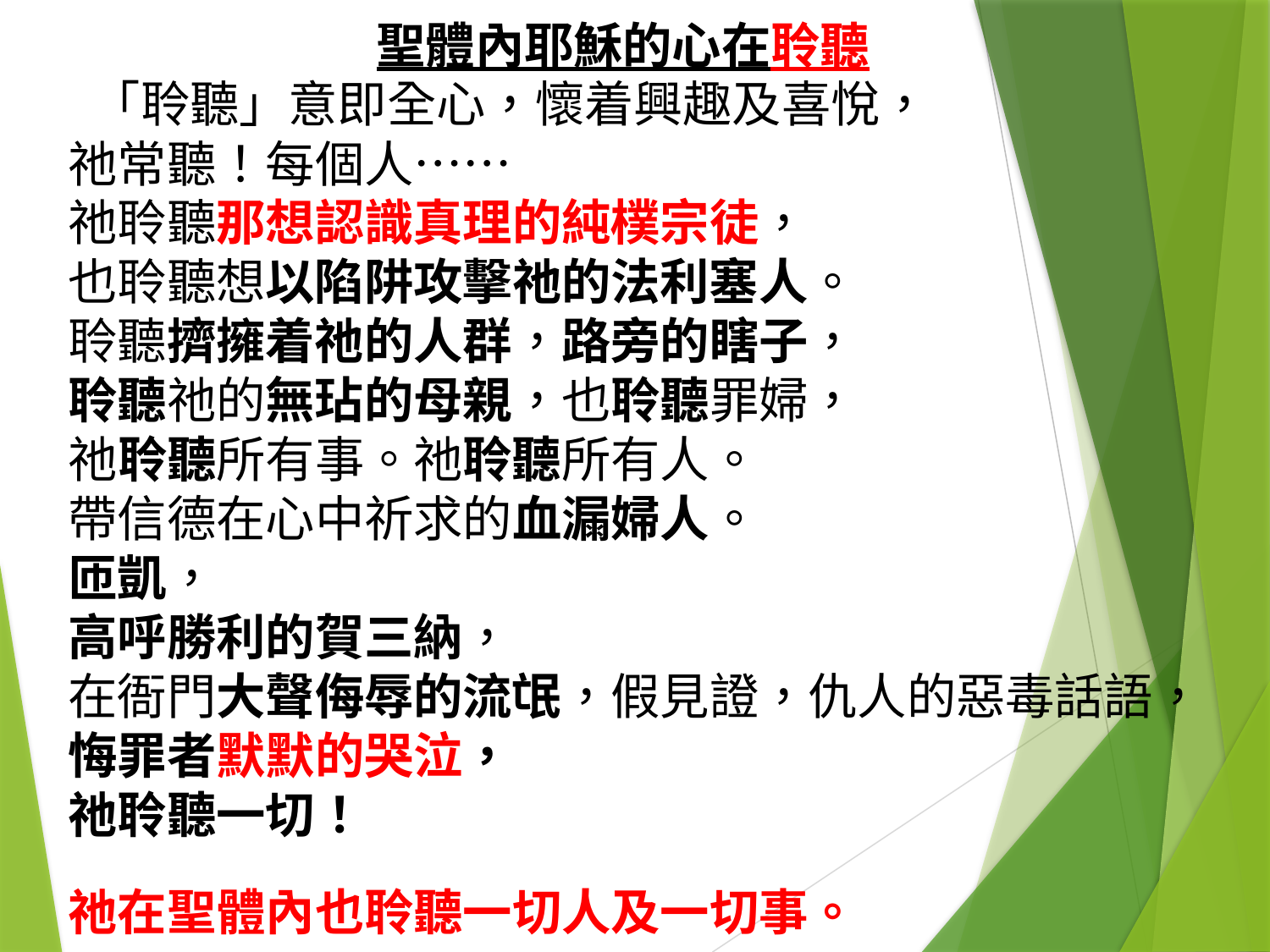

聖體內耶穌的心在聆聽
 「聆聽」意即全心，懷着興趣及喜悅，
祂常聽！每個人……
祂聆聽那想認識真理的純樸宗徒，
也聆聽想以陷阱攻擊祂的法利塞人。
聆聽擠擁着祂的人群，路旁的瞎子，
聆聽祂的無玷的母親，也聆聽罪婦，
祂聆聽所有事。祂聆聽所有人。
帶信德在心中祈求的血漏婦人。
匝凱，
高呼勝利的賀三納，
在衙門大聲侮辱的流氓，假見證，仇人的惡毒話語，
悔罪者默默的哭泣，
祂聆聽一切！

祂在聖體內也聆聽一切人及一切事。